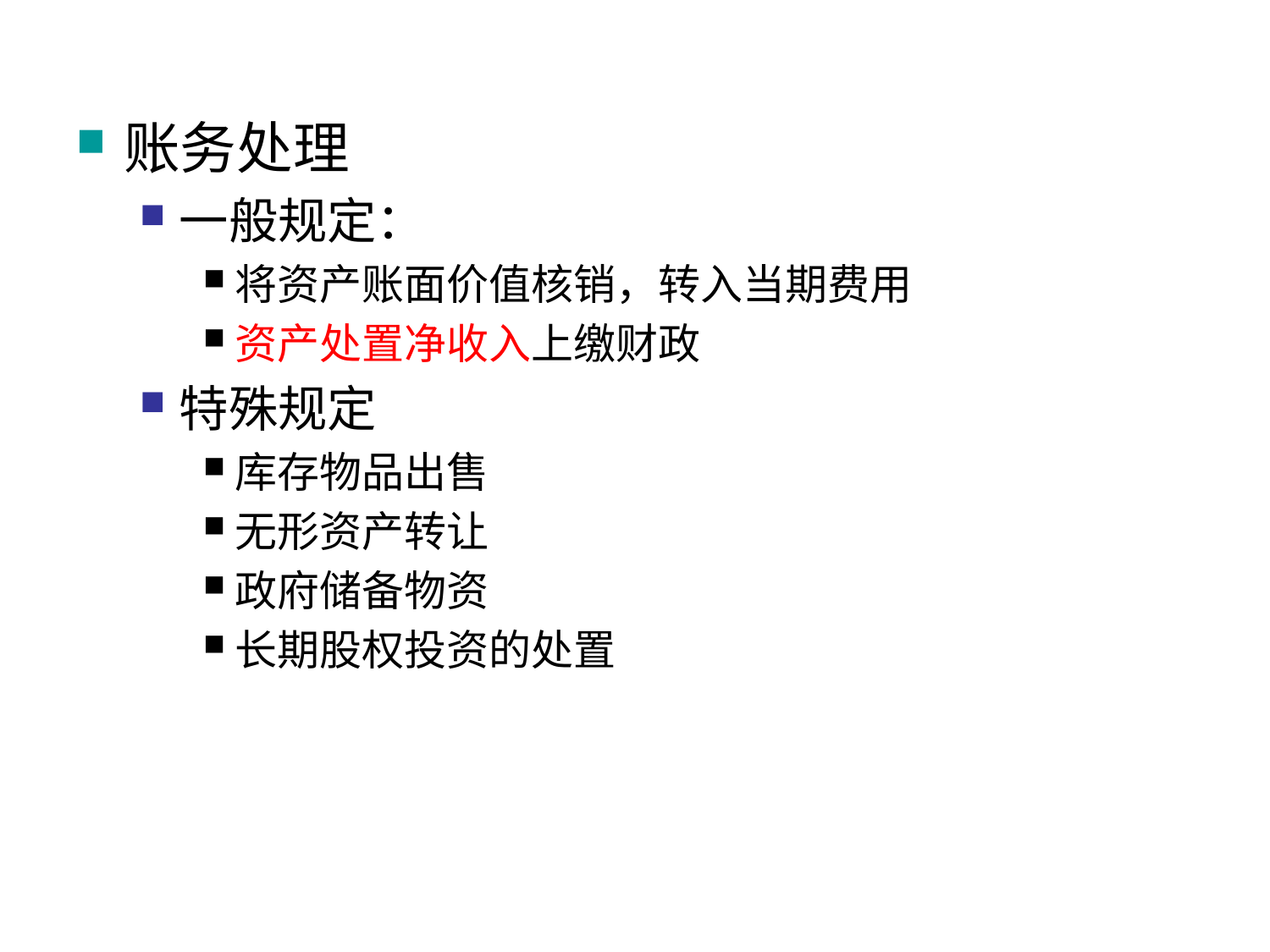

账务处理
一般规定：
将资产账面价值核销，转入当期费用
资产处置净收入上缴财政
特殊规定
库存物品出售
无形资产转让
政府储备物资
长期股权投资的处置

124